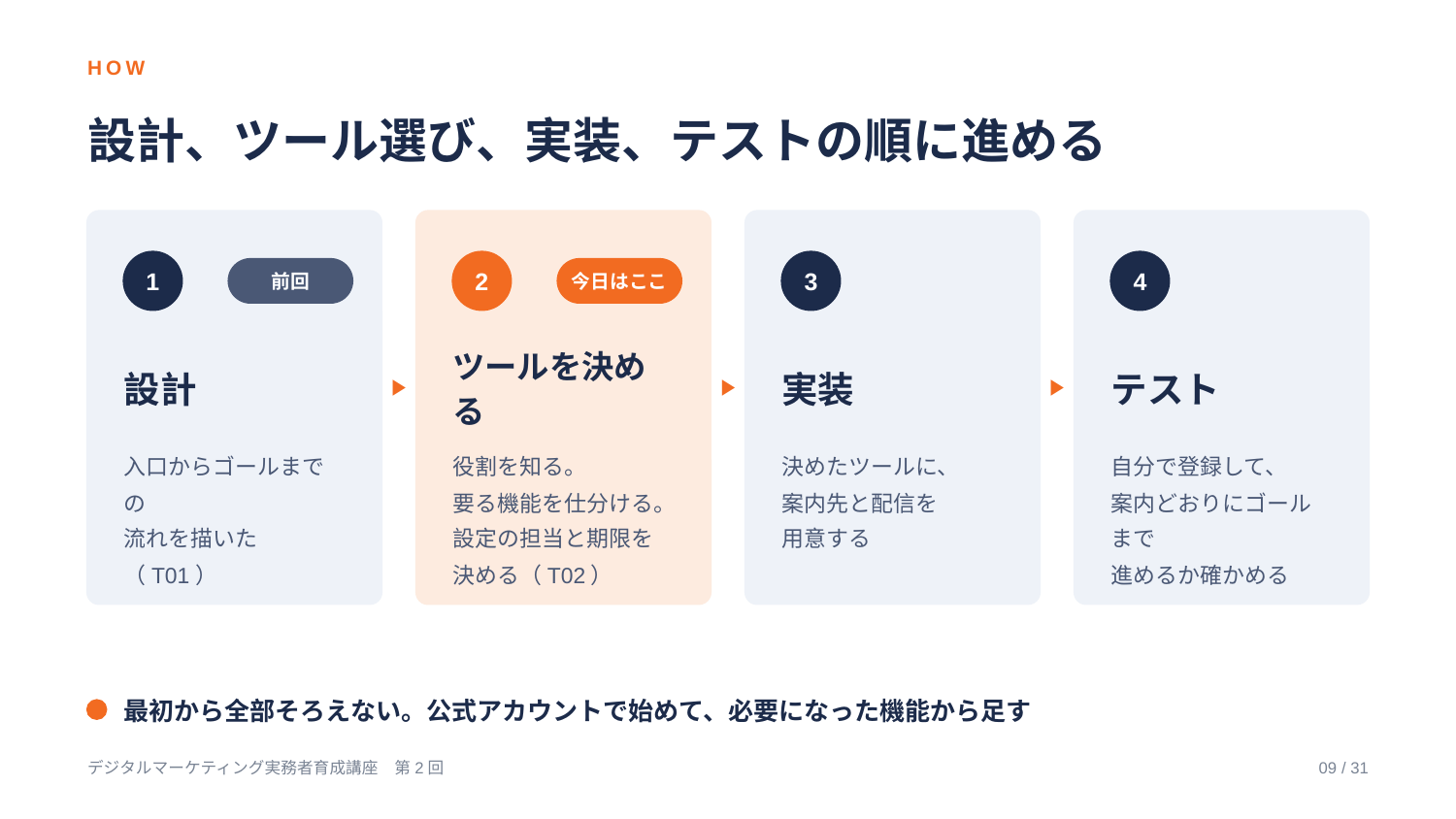

HOW
設計、ツール選び、実装、テストの順に進める

1

2

3

4

前回

今日はここ
設計
ツールを決める
実装
テスト
▶
▶
▶
入口からゴールまでの
流れを描いた
（T01）
役割を知る。
要る機能を仕分ける。
設定の担当と期限を
決める（T02）
決めたツールに、
案内先と配信を
用意する
自分で登録して、
案内どおりにゴールまで
進めるか確かめる
最初から全部そろえない。公式アカウントで始めて、必要になった機能から足す

デジタルマーケティング実務者育成講座　第2回
09 / 31